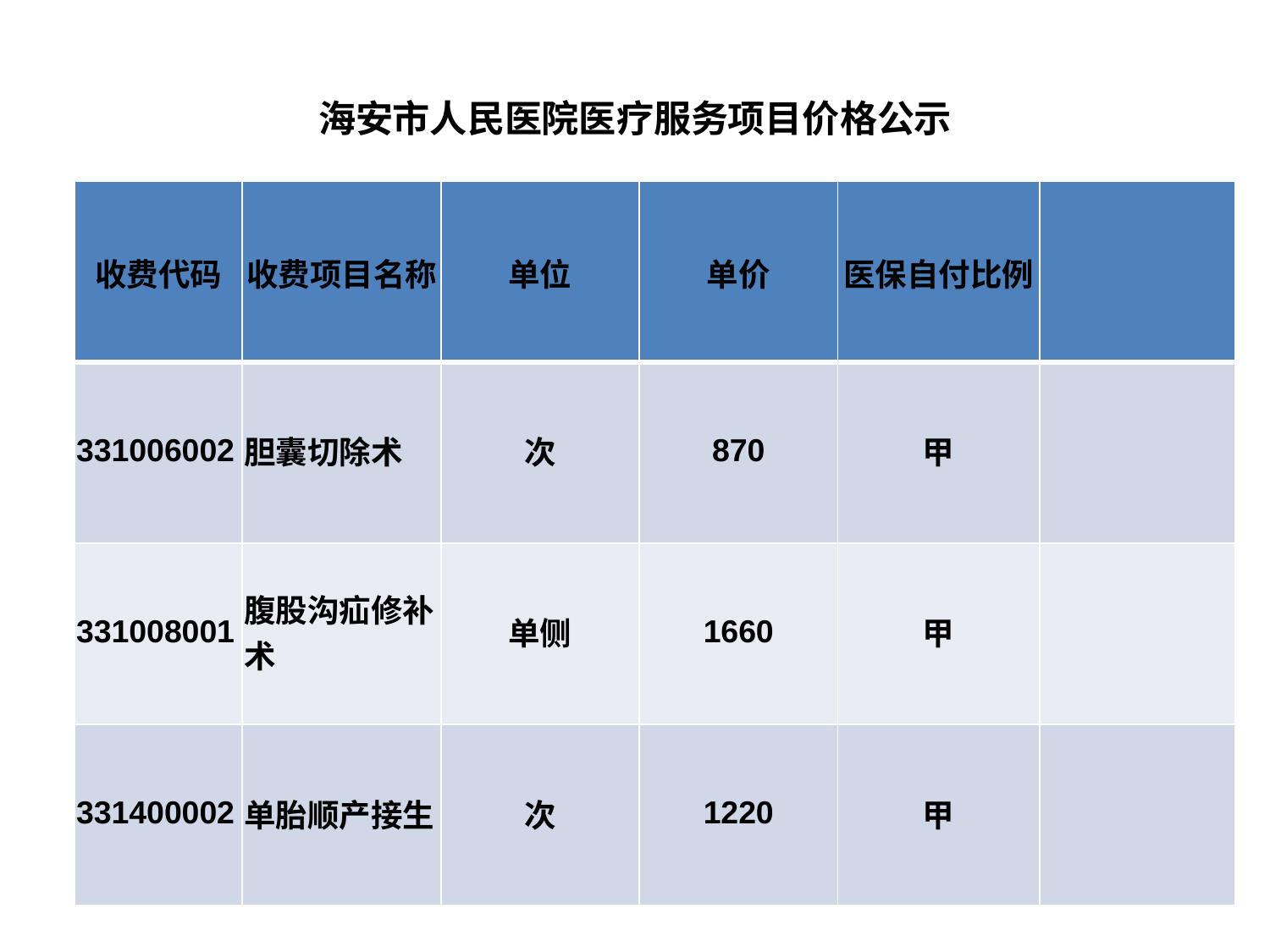

# 海安市人民医院医疗服务项目价格公示
| 收费代码 | 收费项目名称 | 单位 | 单价 | 医保自付比例 |  |
| --- | --- | --- | --- | --- | --- |
| 331006002 | 胆囊切除术 | 次 | 870 | 甲 |  |
| 331008001 | 腹股沟疝修补术 | 单侧 | 1660 | 甲 |  |
| 331400002 | 单胎顺产接生 | 次 | 1220 | 甲 |  |